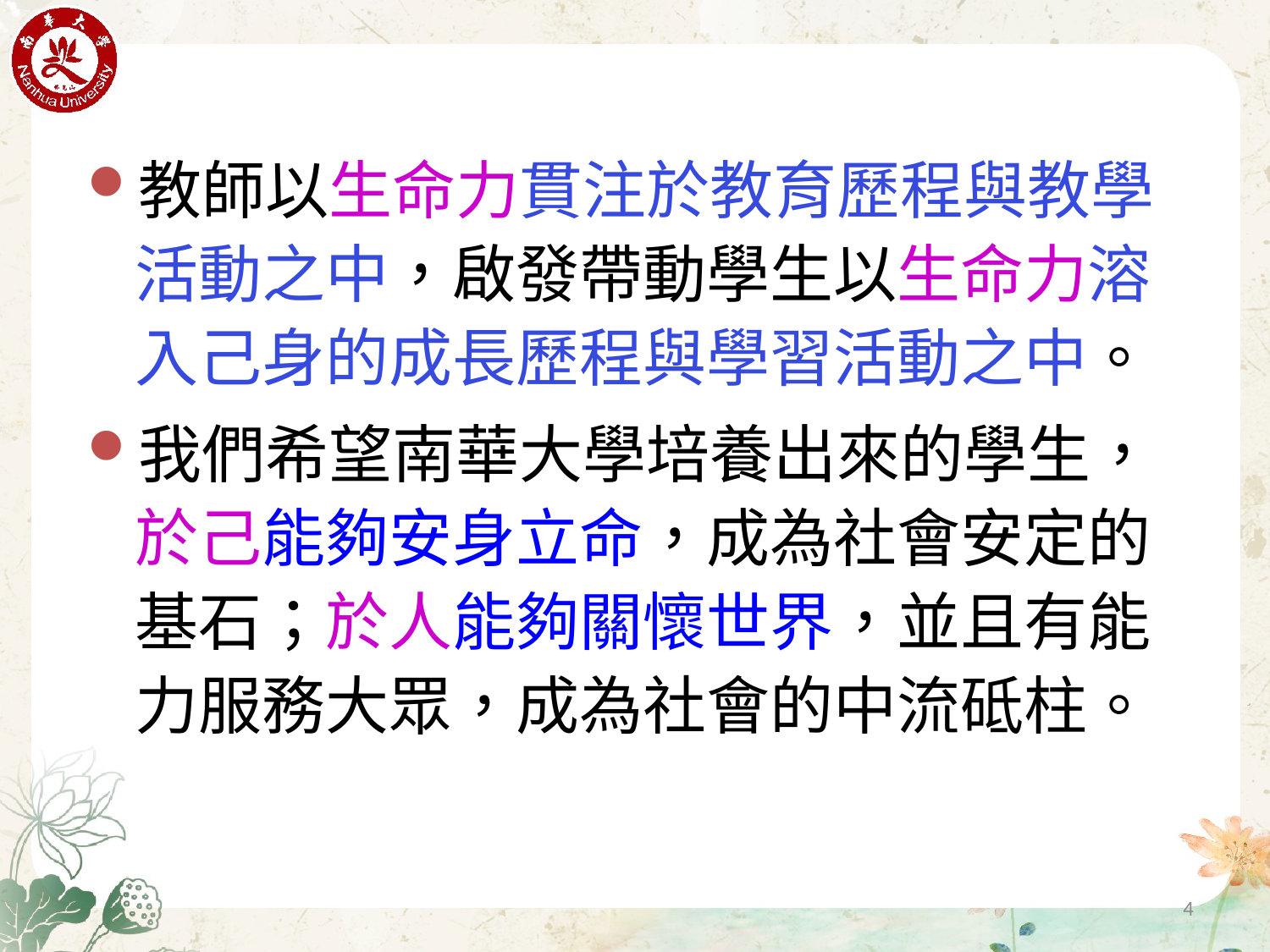

教師以生命力貫注於教育歷程與教學活動之中，啟發帶動學生以生命力溶入己身的成長歷程與學習活動之中。
我們希望南華大學培養出來的學生，於己能夠安身立命，成為社會安定的基石；於人能夠關懷世界，並且有能力服務大眾，成為社會的中流砥柱。
4